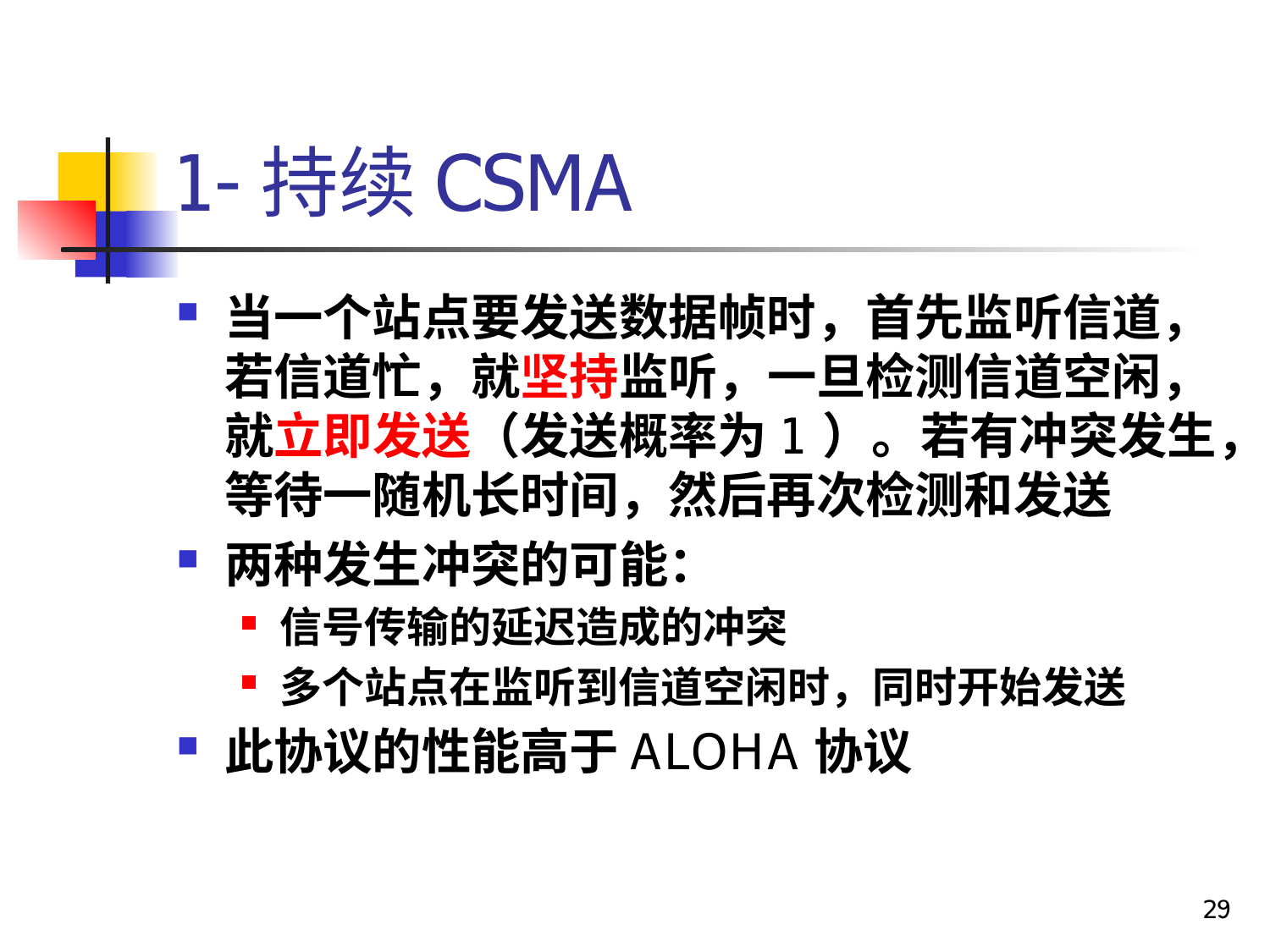

# 1-持续CSMA
当一个站点要发送数据帧时，首先监听信道，若信道忙，就坚持监听，一旦检测信道空闲，就立即发送（发送概率为1）。若有冲突发生，等待一随机长时间，然后再次检测和发送
两种发生冲突的可能：
信号传输的延迟造成的冲突
多个站点在监听到信道空闲时，同时开始发送
此协议的性能高于ALOHA协议
29